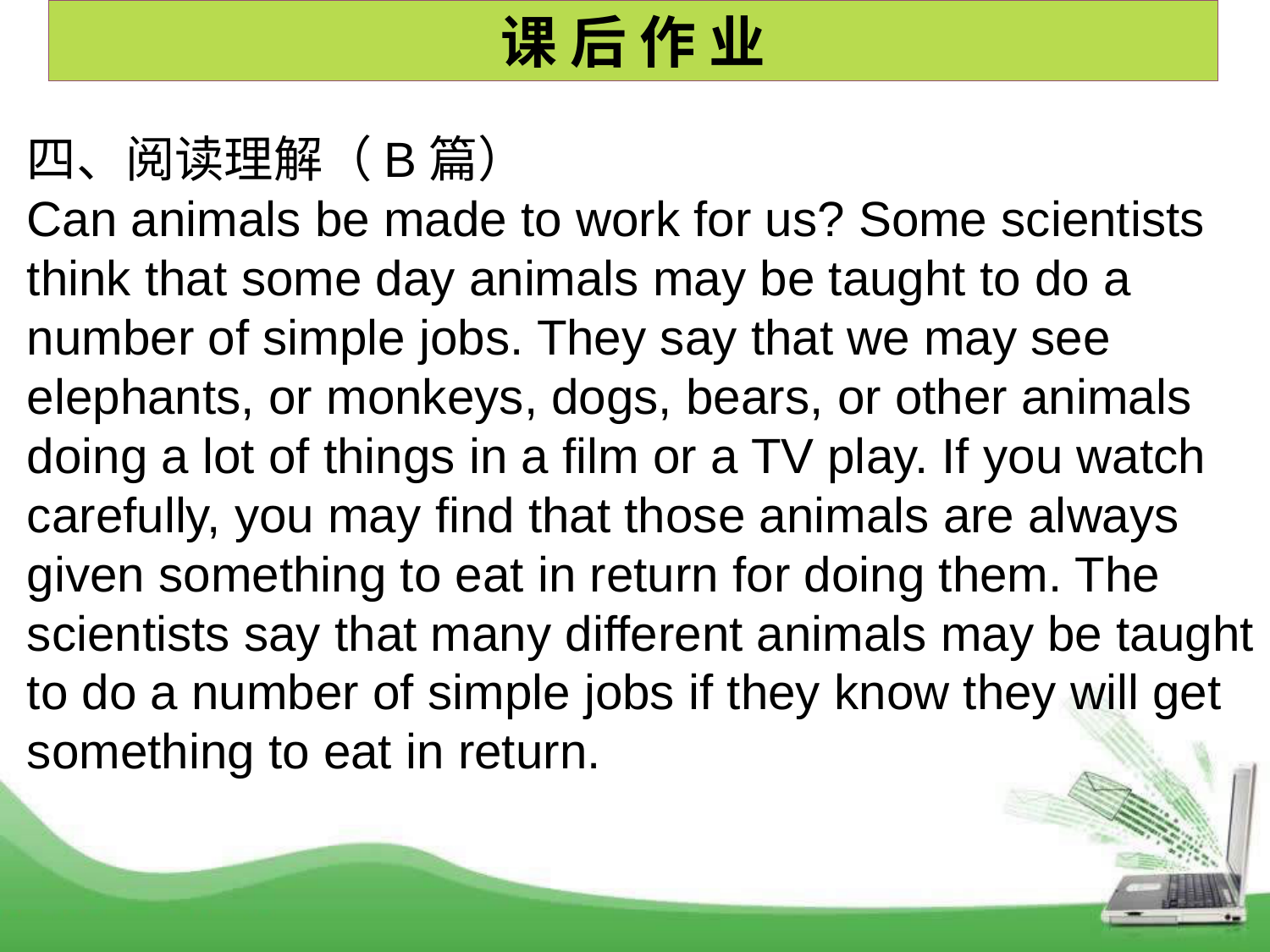

课 后 作 业
四、阅读理解（B篇）
Can animals be made to work for us? Some scientists think that some day animals may be taught to do a number of simple jobs. They say that we may see elephants, or monkeys, dogs, bears, or other animals doing a lot of things in a film or a TV play. If you watch carefully, you may find that those animals are always given something to eat in return for doing them. The scientists say that many different animals may be taught to do a number of simple jobs if they know they will get something to eat in return.